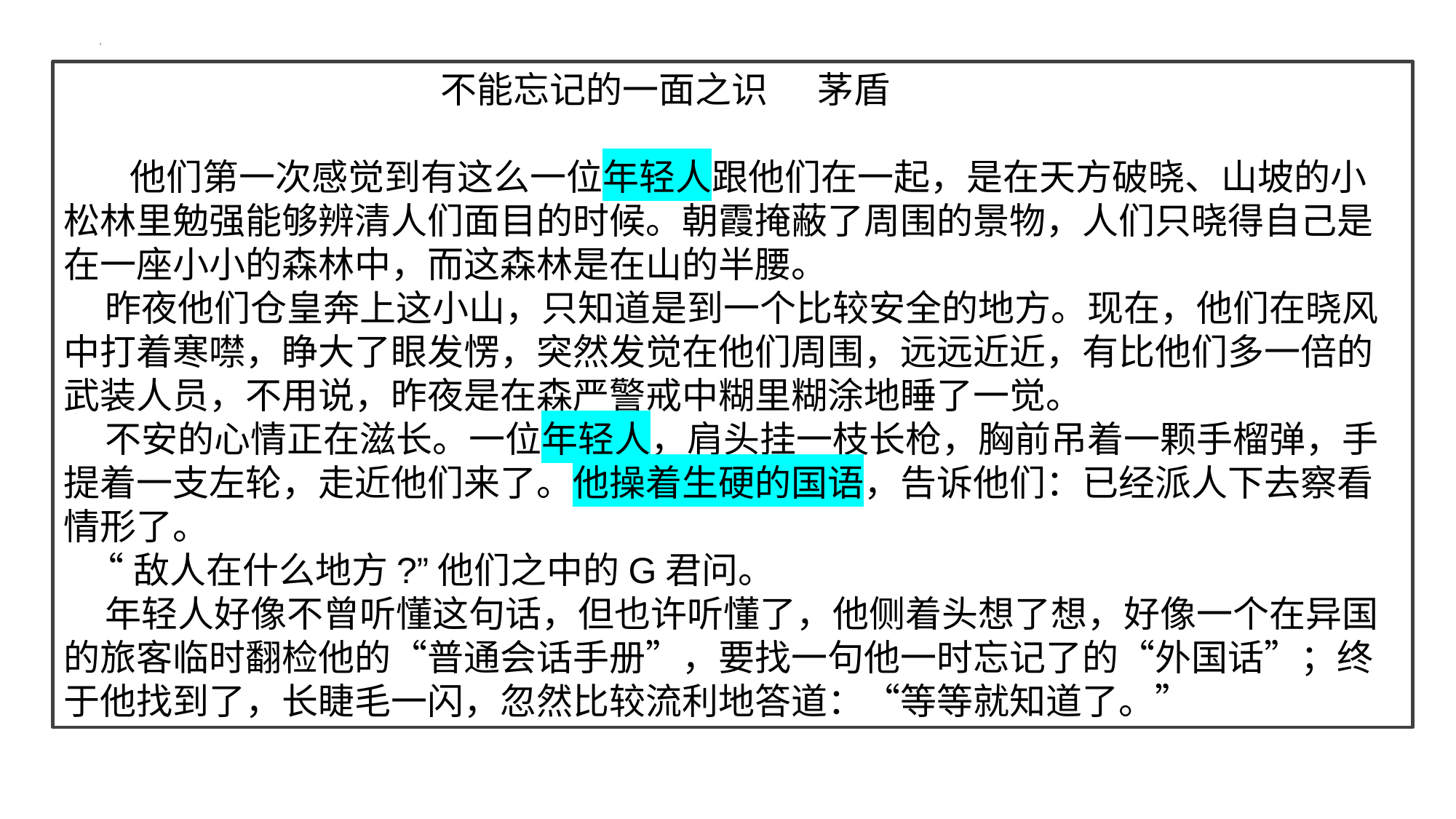

不能忘记的一面之识      茅盾

       他们第一次感觉到有这么一位年轻人跟他们在一起，是在天方破晓、山坡的小松林里勉强能够辨清人们面目的时候。朝霞掩蔽了周围的景物，人们只晓得自己是在一座小小的森林中，而这森林是在山的半腰。
    昨夜他们仓皇奔上这小山，只知道是到一个比较安全的地方。现在，他们在晓风中打着寒噤，睁大了眼发愣，突然发觉在他们周围，远远近近，有比他们多一倍的武装人员，不用说，昨夜是在森严警戒中糊里糊涂地睡了一觉。
    不安的心情正在滋长。一位年轻人，肩头挂一枝长枪，胸前吊着一颗手榴弹，手提着一支左轮，走近他们来了。他操着生硬的国语，告诉他们：已经派人下去察看情形了。
   “敌人在什么地方?”他们之中的G君问。
    年轻人好像不曾听懂这句话，但也许听懂了，他侧着头想了想，好像一个在异国的旅客临时翻检他的“普通会话手册”，要找一句他一时忘记了的“外国话”；终于他找到了，长睫毛一闪，忽然比较流利地答道：“等等就知道了。”